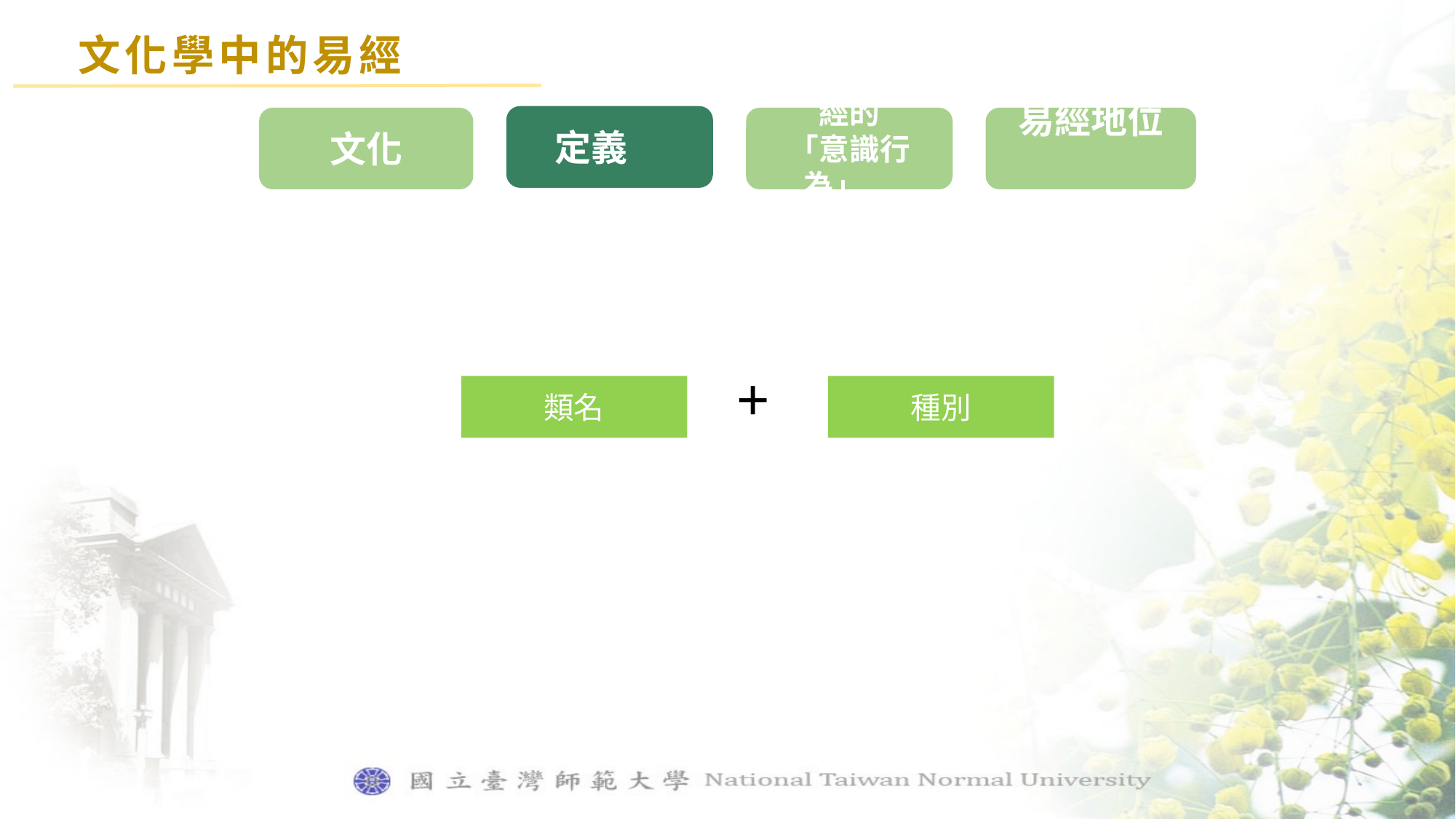

文化學中的易經
定義
文化
經的
「意識行為」
易經地位
+
類名
種別